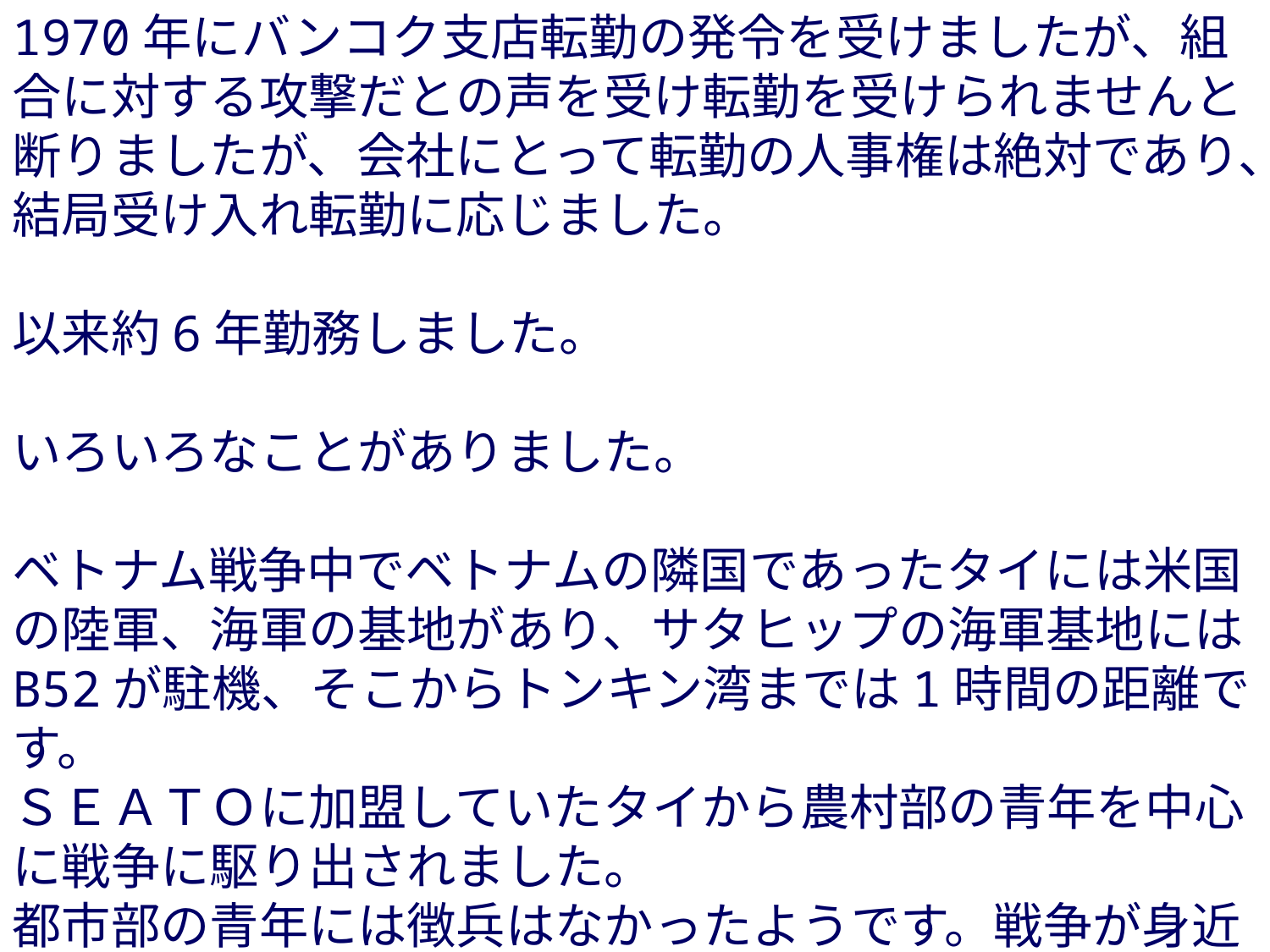

1970年にバンコク支店転勤の発令を受けましたが、組合に対する攻撃だとの声を受け転勤を受けられませんと断りましたが、会社にとって転勤の人事権は絶対であり、結局受け入れ転勤に応じました。

以来約6年勤務しました。

いろいろなことがありました。

ベトナム戦争中でベトナムの隣国であったタイには米国の陸軍、海軍の基地があり、サタヒップの海軍基地にはB52が駐機、そこからトンキン湾までは1時間の距離です。
ＳＥＡＴＯに加盟していたタイから農村部の青年を中心に戦争に駆り出されました。
都市部の青年には徴兵はなかったようです。戦争が身近に感じた。